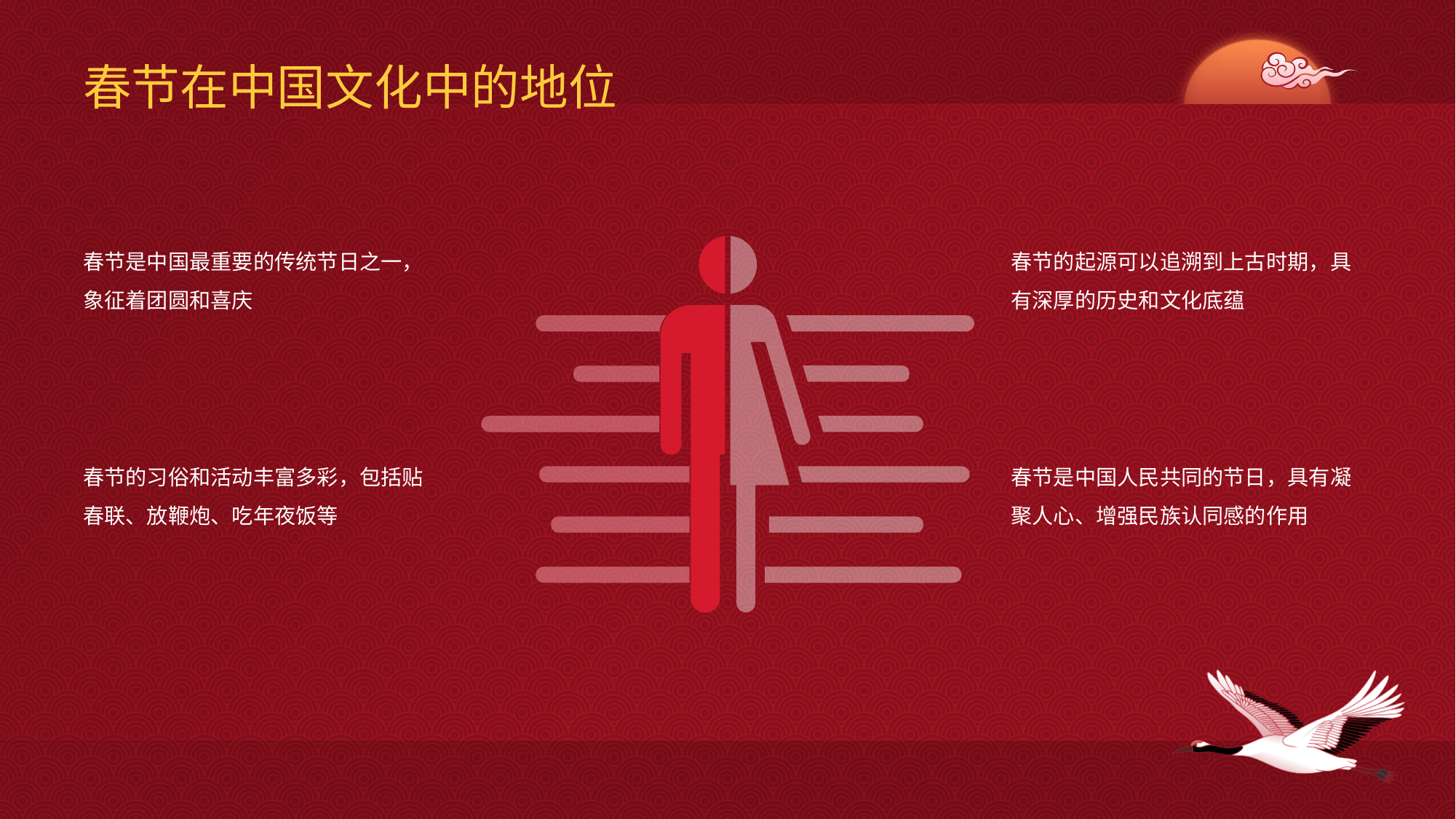

# 春节在中国文化中的地位
春节是中国最重要的传统节日之一，象征着团圆和喜庆

春节的起源可以追溯到上古时期，具有深厚的历史和文化底蕴

春节的习俗和活动丰富多彩，包括贴春联、放鞭炮、吃年夜饭等
春节是中国人民共同的节日，具有凝聚人心、增强民族认同感的作用